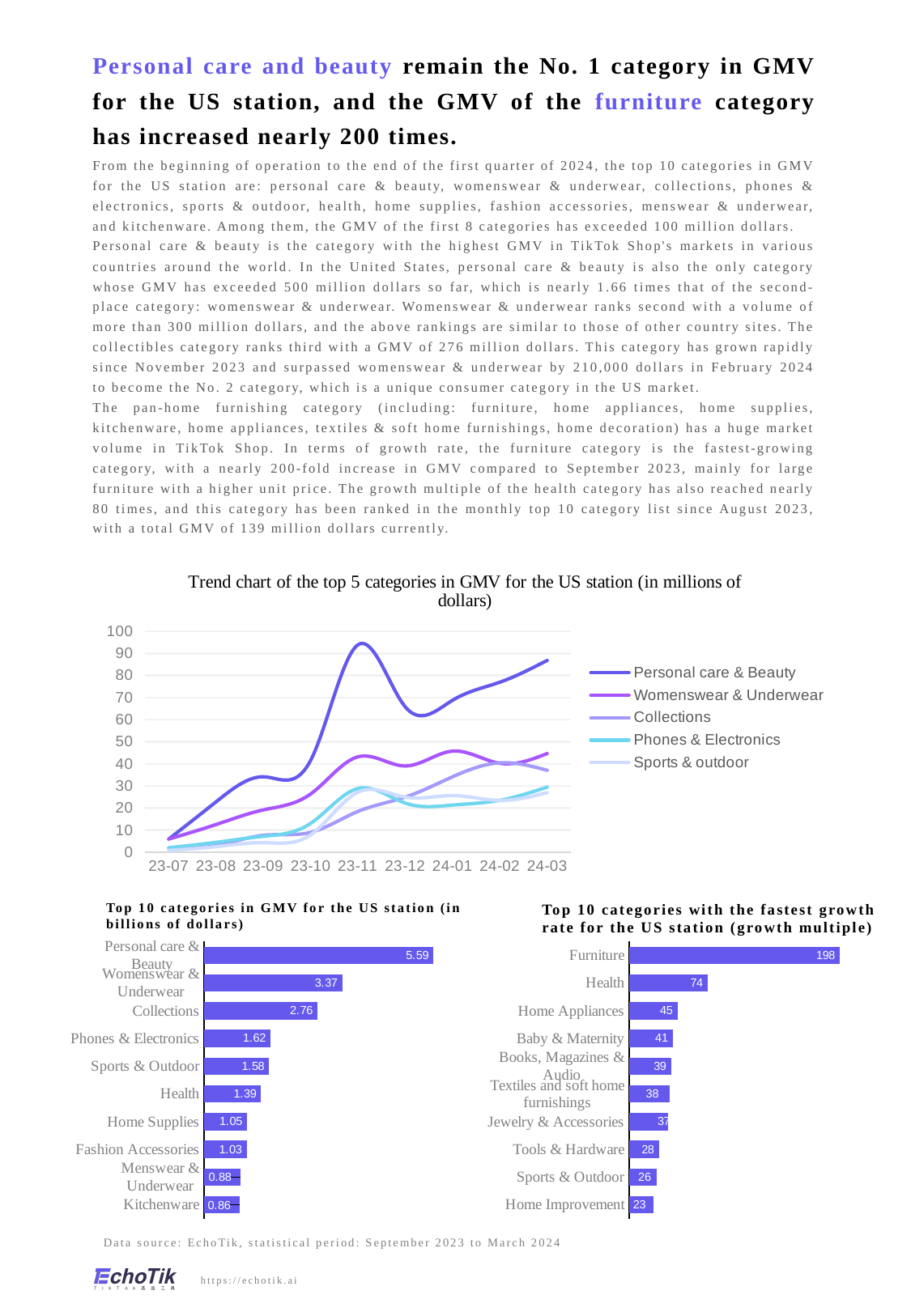

Personal care and beauty remain the No. 1 category in GMV for the US station, and the GMV of the furniture category has increased nearly 200 times.
From the beginning of operation to the end of the first quarter of 2024, the top 10 categories in GMV for the US station are: personal care & beauty, womenswear & underwear, collections, phones & electronics, sports & outdoor, health, home supplies, fashion accessories, menswear & underwear, and kitchenware. Among them, the GMV of the first 8 categories has exceeded 100 million dollars.
Personal care & beauty is the category with the highest GMV in TikTok Shop's markets in various countries around the world. In the United States, personal care & beauty is also the only category whose GMV has exceeded 500 million dollars so far, which is nearly 1.66 times that of the second-place category: womenswear & underwear. Womenswear & underwear ranks second with a volume of more than 300 million dollars, and the above rankings are similar to those of other country sites. The collectibles category ranks third with a GMV of 276 million dollars. This category has grown rapidly since November 2023 and surpassed womenswear & underwear by 210,000 dollars in February 2024 to become the No. 2 category, which is a unique consumer category in the US market.
The pan-home furnishing category (including: furniture, home appliances, home supplies, kitchenware, home appliances, textiles & soft home furnishings, home decoration) has a huge market volume in TikTok Shop. In terms of growth rate, the furniture category is the fastest-growing category, with a nearly 200-fold increase in GMV compared to September 2023, mainly for large furniture with a higher unit price. The growth multiple of the health category has also reached nearly 80 times, and this category has been ranked in the monthly top 10 category list since August 2023, with a total GMV of 139 million dollars currently.

### Chart: Trend chart of the top 5 categories in GMV for the US station (in millions of dollars)

| Category | Personal care & Beauty | Womenswear & Underwear | Collections | Phones & Electronics | Sports & outdoor |
|---|---|---|---|---|---|
| 23-07 | 6.01 | 6.01 | 2.02 | 2.09 | 0.85 |
| 23-08 | 22.85 | 12.58 | 3.04 | 4.52 | 2.58 |
| 23-09 | 34.16 | 19.19 | 7.71 | 7.25 | 4.36 |
| 23-10 | 41.66 | 26.42 | 9.03 | 13.11 | 7.92 |
| 23-11 | 93.92 | 43.22 | 18.51 | 28.88 | 27.23 |
| 23-12 | 65.76 | 39.06 | 24.98 | 22.25 | 24.94 |
| 24-01 | 68.81 | 45.78 | 34.18 | 21.37 | 25.66 |
| 24-02 | 76.97 | 40.27 | 40.48 | 23.53 | 23.49 |
| 24-03 | 86.83 | 44.67 | 37.11 | 29.5 | 27.02 |
Top 10 categories in GMV for the US station (in billions of dollars)
Top 10 categories with the fastest growth rate for the US station (growth multiple)

### Chart

| Category | 最常用 |
|---|---|
| Personal care & Beauty | 5.588 |
| Womenswear & Underwear | 3.366 |
| Collections | 2.761 |
| Phones & Electronics | 1.617 |
| Sports & Outdoor | 1.584 |
| Health | 1.386 |
| Home Supplies | 1.045 |
| Fashion Accessories | 1.034 |
| Menswear & Underwear | 0.88 |
| Kitchenware | 0.858 |

### Chart

| Category | 时间最长 |
|---|---|
| Furniture | 197.9379 |
| Health | 73.6841 |
| Home Appliances | 45.4133 |
| Baby & Maternity | 40.8336 |
| Books, Magazines & Audio | 39.4292 |
| Textiles and soft home furnishings | 37.9736 |
| Jewelry & Accessories | 36.9982 |
| Tools & Hardware | 27.9103 |
| Sports & Outdoor | 26.3615 |
| Home Improvement | 22.9818 |
Data source: EchoTik, statistical period: September 2023 to March 2024